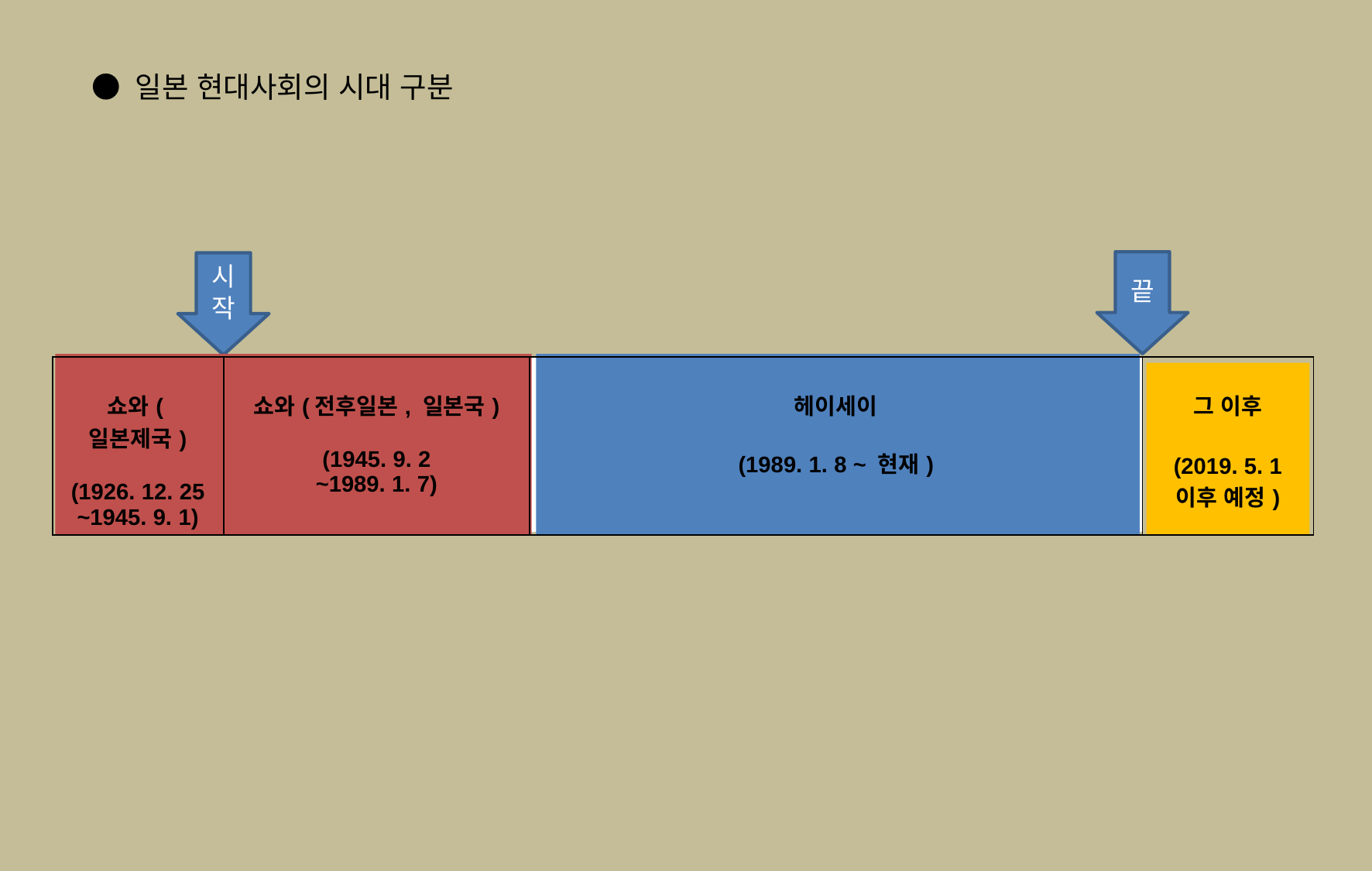

● 일본 현대사회의 시대 구분
끝
시작

| 쇼와(일본제국) (1926. 12. 25 ~1945. 9. 1) | 쇼와(전후일본, 일본국) (1945. 9. 2 ~1989. 1. 7) | 헤이세이 (1989. 1. 8 ~ 현재) | 그 이후 (2019. 5. 1 이후 예정) |
| --- | --- | --- | --- |